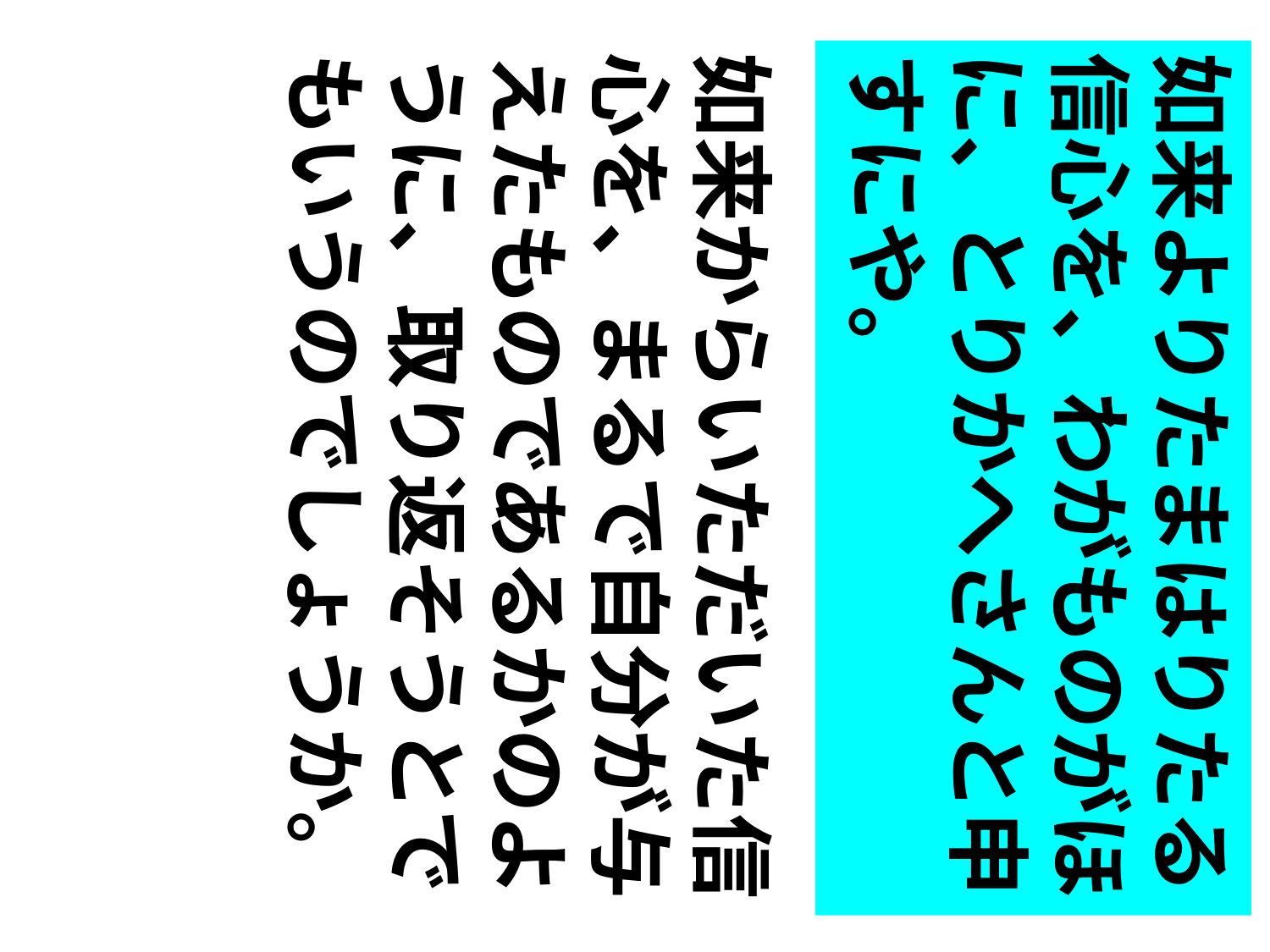

如来からいただいた信心を、まるで自分が与えたものであるかのように、取り返そうとでもいうのでしょうか。
如来よりたまはりたる信心を、わがものがほに、とりかへさんと申すにや。